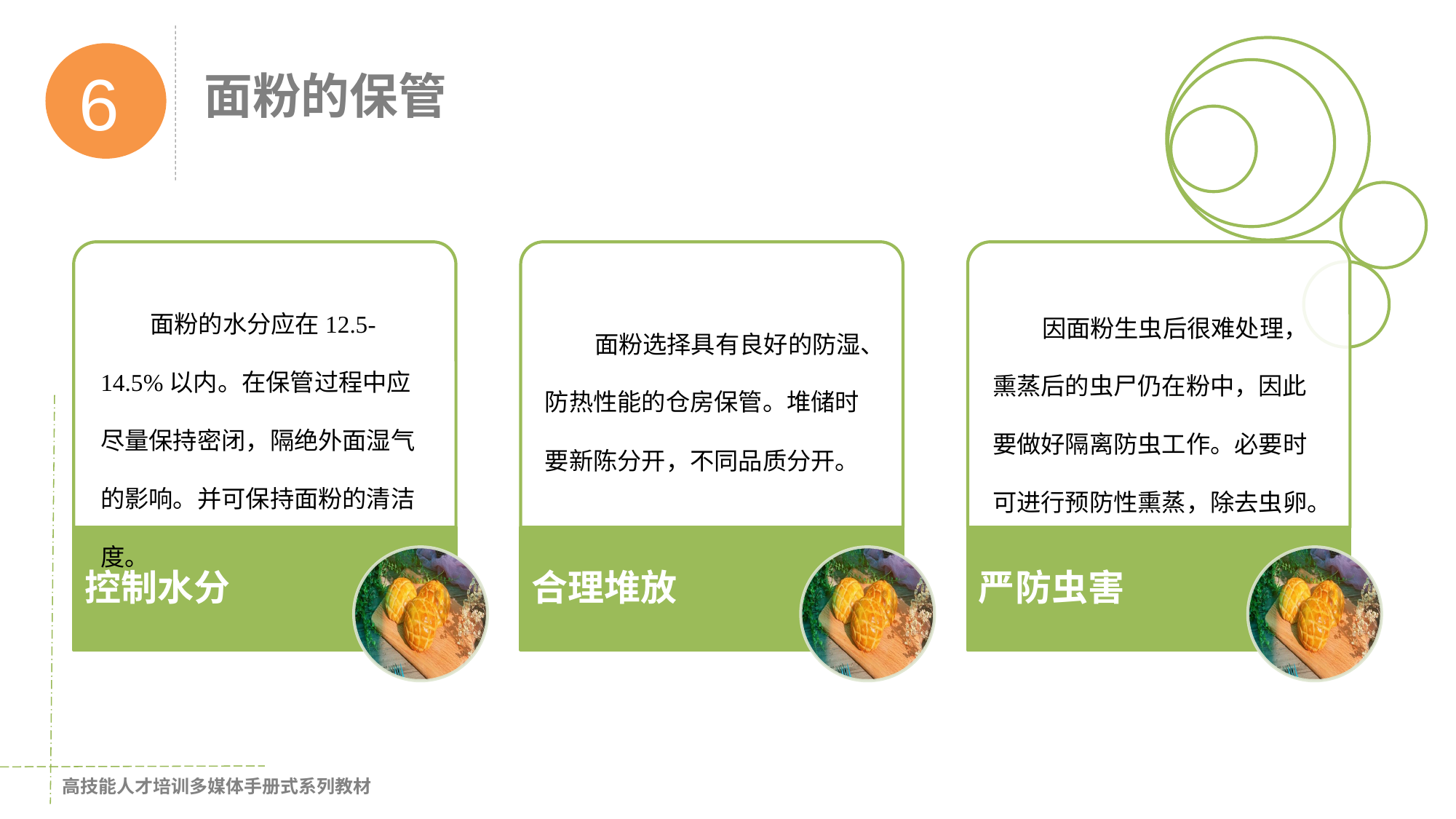

6
面粉的保管
控制水分
合理堆放
严防虫害
        面粉的水分应在12.5-14.5%以内。在保管过程中应尽量保持密闭，隔绝外面湿气的影响。并可保持面粉的清洁度。
        因面粉生虫后很难处理，熏蒸后的虫尸仍在粉中，因此要做好隔离防虫工作。必要时可进行预防性熏蒸，除去虫卵。
        面粉选择具有良好的防湿、防热性能的仓房保管。堆储时要新陈分开，不同品质分开。